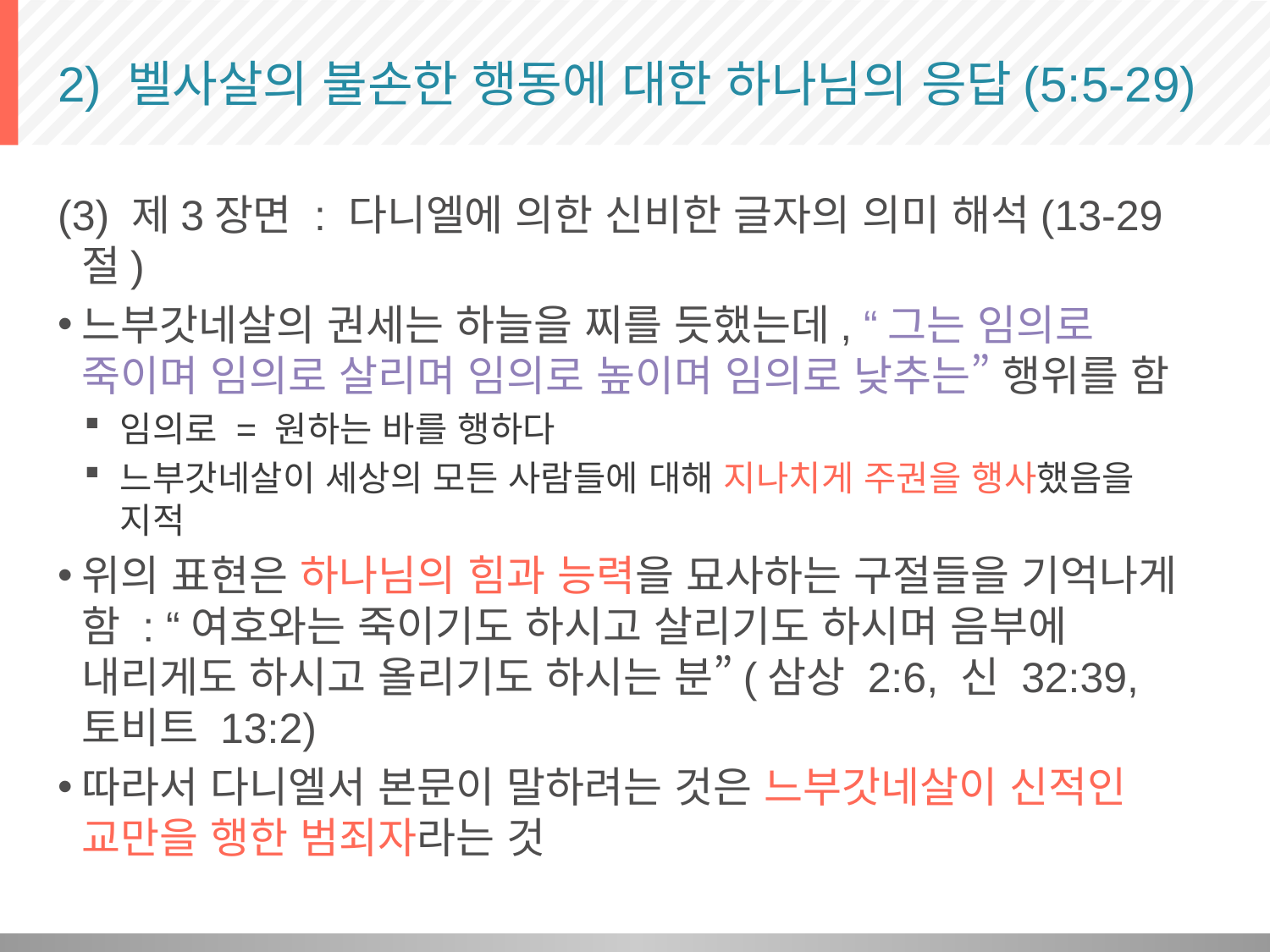

# 2) 벨사살의 불손한 행동에 대한 하나님의 응답(5:5-29)
(3) 제3장면 : 다니엘에 의한 신비한 글자의 의미 해석(13-29절)
느부갓네살의 권세는 하늘을 찌를 듯했는데, “그는 임의로 죽이며 임의로 살리며 임의로 높이며 임의로 낮추는” 행위를 함
임의로 = 원하는 바를 행하다
느부갓네살이 세상의 모든 사람들에 대해 지나치게 주권을 행사했음을 지적
위의 표현은 하나님의 힘과 능력을 묘사하는 구절들을 기억나게 함 : “여호와는 죽이기도 하시고 살리기도 하시며 음부에 내리게도 하시고 올리기도 하시는 분”(삼상 2:6, 신 32:39, 토비트 13:2)
따라서 다니엘서 본문이 말하려는 것은 느부갓네살이 신적인 교만을 행한 범죄자라는 것